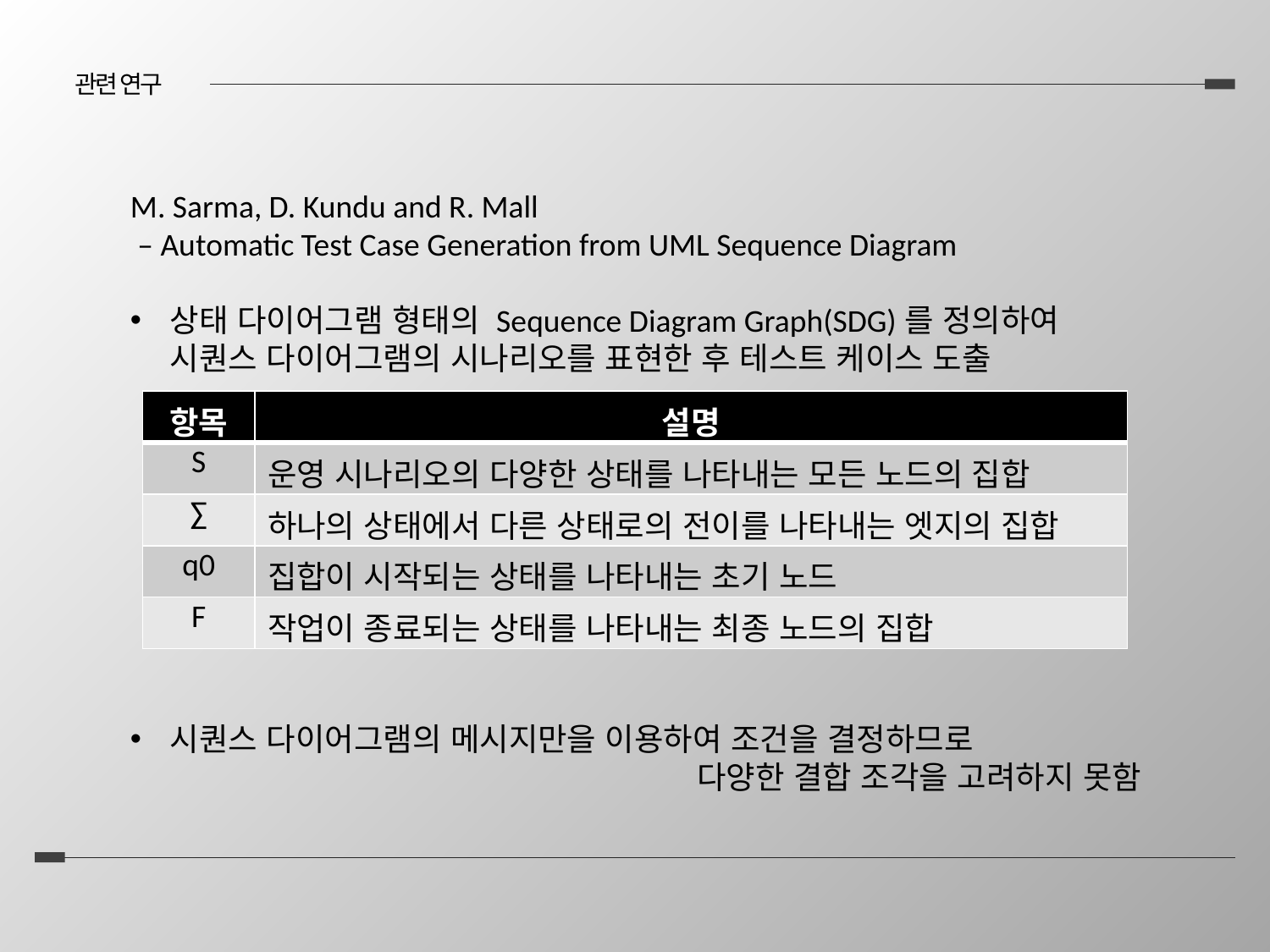

관련 연구

M. Sarma, D. Kundu and R. Mall
 – Automatic Test Case Generation from UML Sequence Diagram

상태 다이어그램 형태의 Sequence Diagram Graph(SDG)를 정의하여
시퀀스 다이어그램의 시나리오를 표현한 후 테스트 케이스 도출

시퀀스 다이어그램의 메시지만을 이용하여 조건을 결정하므로
다양한 결합 조각을 고려하지 못함
| 항목 | 설명 |
| --- | --- |
| S | 운영 시나리오의 다양한 상태를 나타내는 모든 노드의 집합 |
| ∑ | 하나의 상태에서 다른 상태로의 전이를 나타내는 엣지의 집합 |
| q0 | 집합이 시작되는 상태를 나타내는 초기 노드 |
| F | 작업이 종료되는 상태를 나타내는 최종 노드의 집합 |